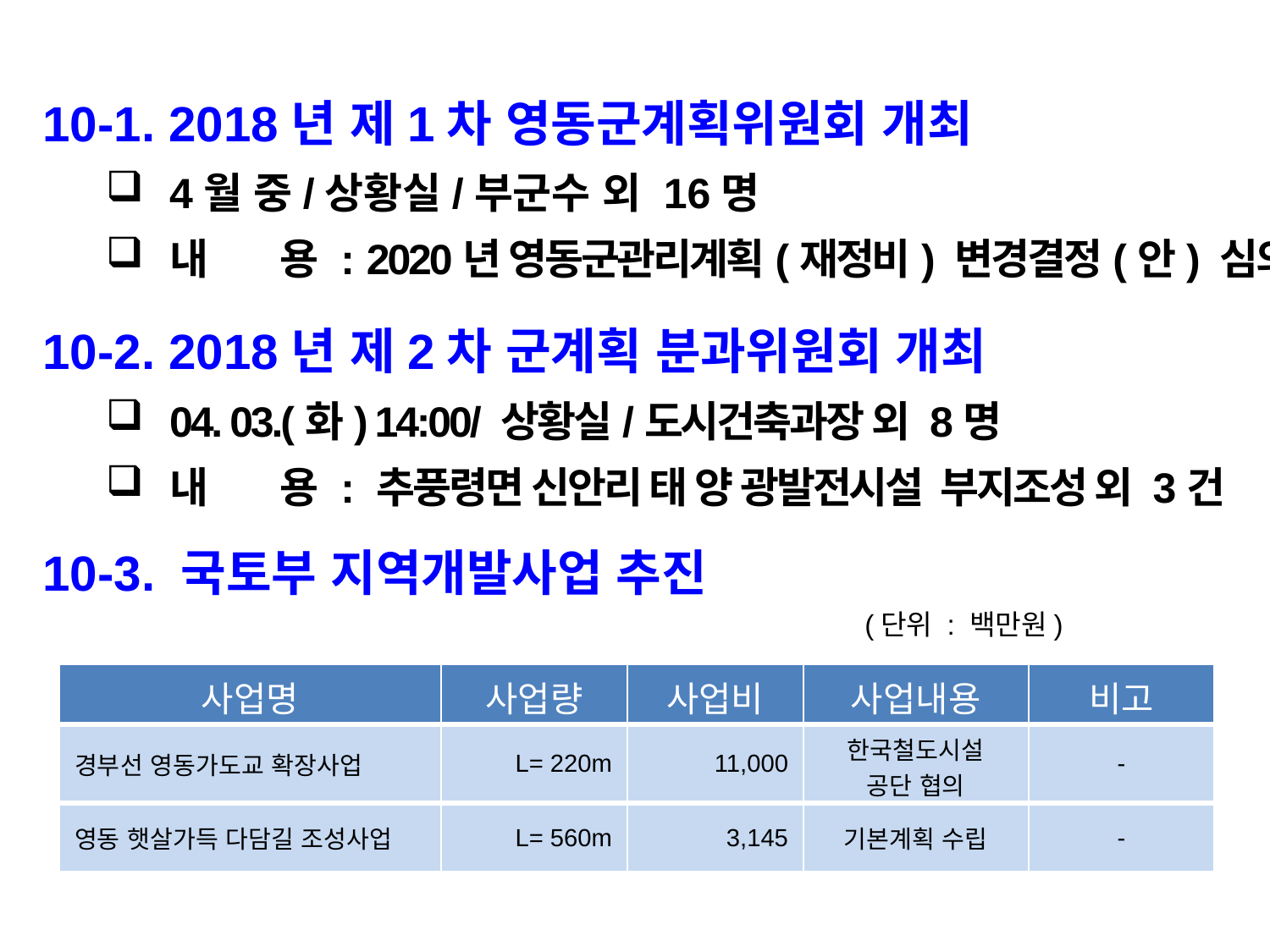

10-1. 2018년 제1차 영동군계획위원회 개최
4월 중/상황실/부군수 외 16명
내      용 : 2020년 영동군관리계획(재정비) 변경결정(안) 심의

10-2. 2018년 제2차 군계획 분과위원회 개최
04. 03.(화) 14:00/ 상황실/도시건축과장 외 8명
내      용 : 추풍령면 신안리 태 양 광발전시설  부지조성 외 3건

10-3. 국토부 지역개발사업 추진
                                                                                                         (단위 : 백만원)
| 사업명 | 사업량 | 사업비 | 사업내용 | 비고 |
| --- | --- | --- | --- | --- |
| 경부선 영동가도교 확장사업 | L= 220m | 11,000 | 한국철도시설 공단 협의 | - |
| 영동 햇살가득 다담길 조성사업 | L= 560m | 3,145 | 기본계획 수립 | - |